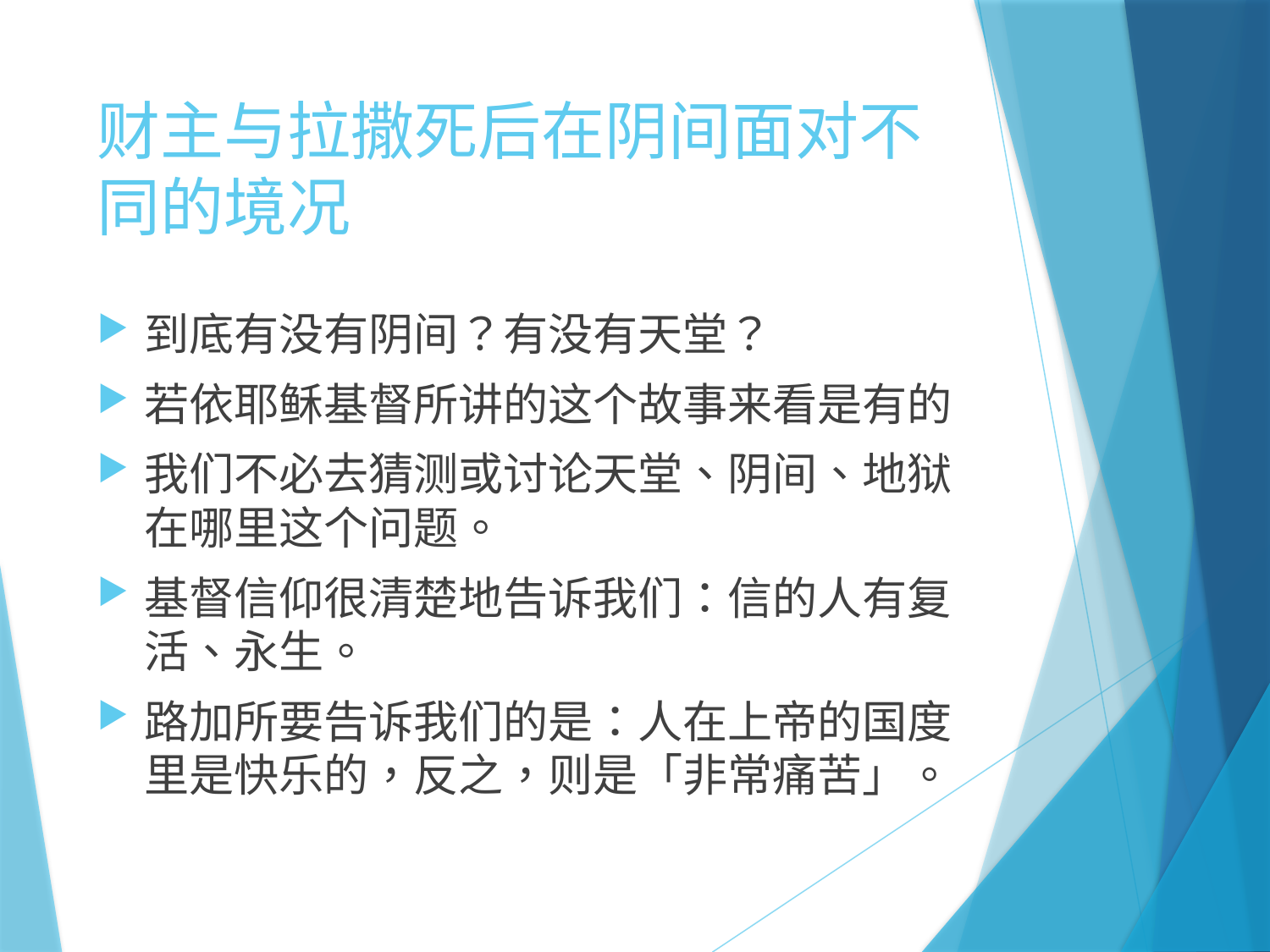

# 财主与拉撒死后在阴间面对不同的境况
到底有没有阴间？有没有天堂？
若依耶稣基督所讲的这个故事来看是有的
我们不必去猜测或讨论天堂、阴间、地狱在哪里这个问题。
基督信仰很清楚地告诉我们：信的人有复活、永生。
路加所要告诉我们的是：人在上帝的国度里是快乐的，反之，则是「非常痛苦」。